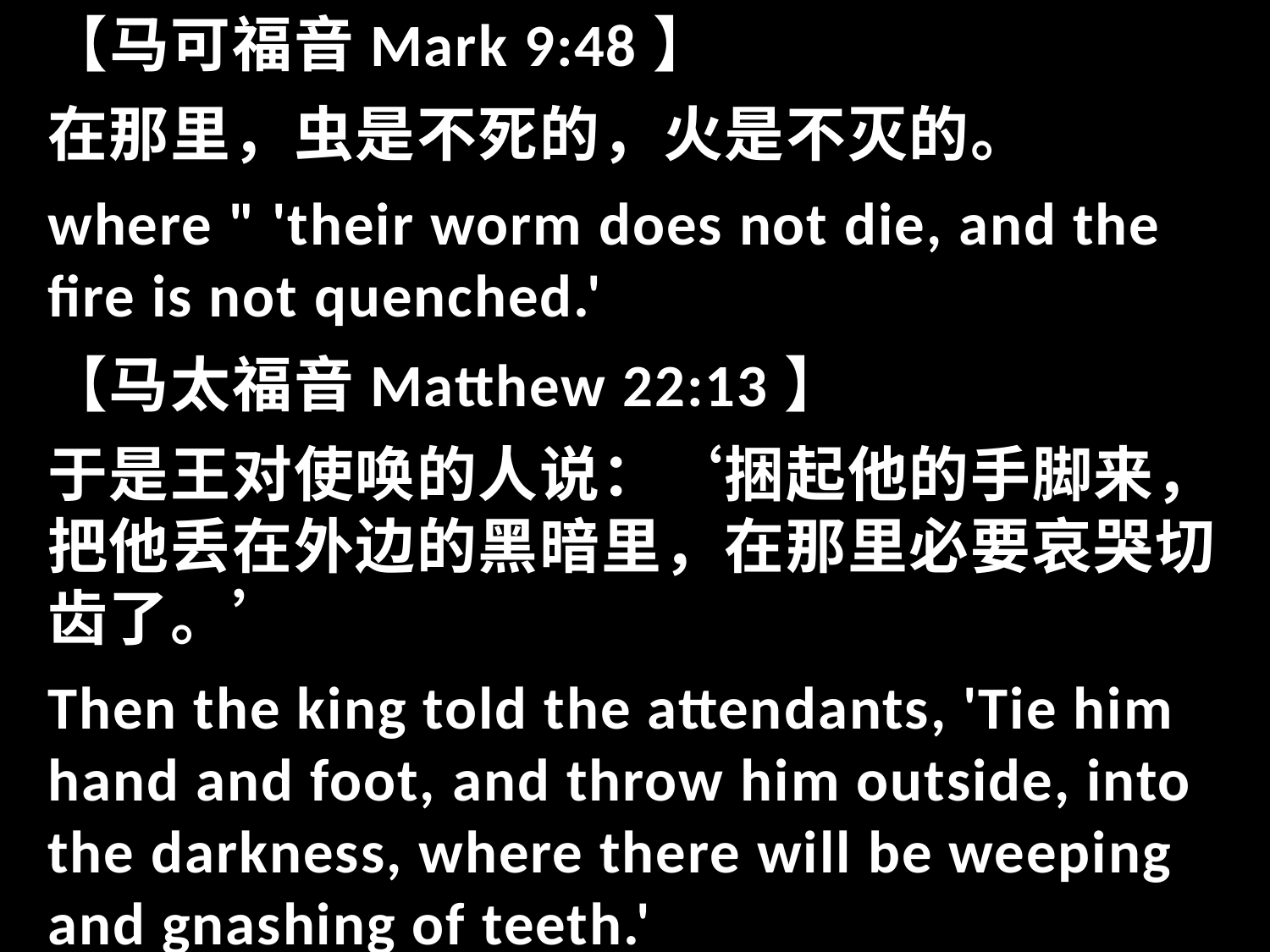

【马可福音Mark 9:48】
在那里，虫是不死的，火是不灭的。
where " 'their worm does not die, and the fire is not quenched.'
【马太福音Matthew 22:13】
于是王对使唤的人说：‘捆起他的手脚来，把他丢在外边的黑暗里，在那里必要哀哭切齿了。’
Then the king told the attendants, 'Tie him hand and foot, and throw him outside, into the darkness, where there will be weeping and gnashing of teeth.'